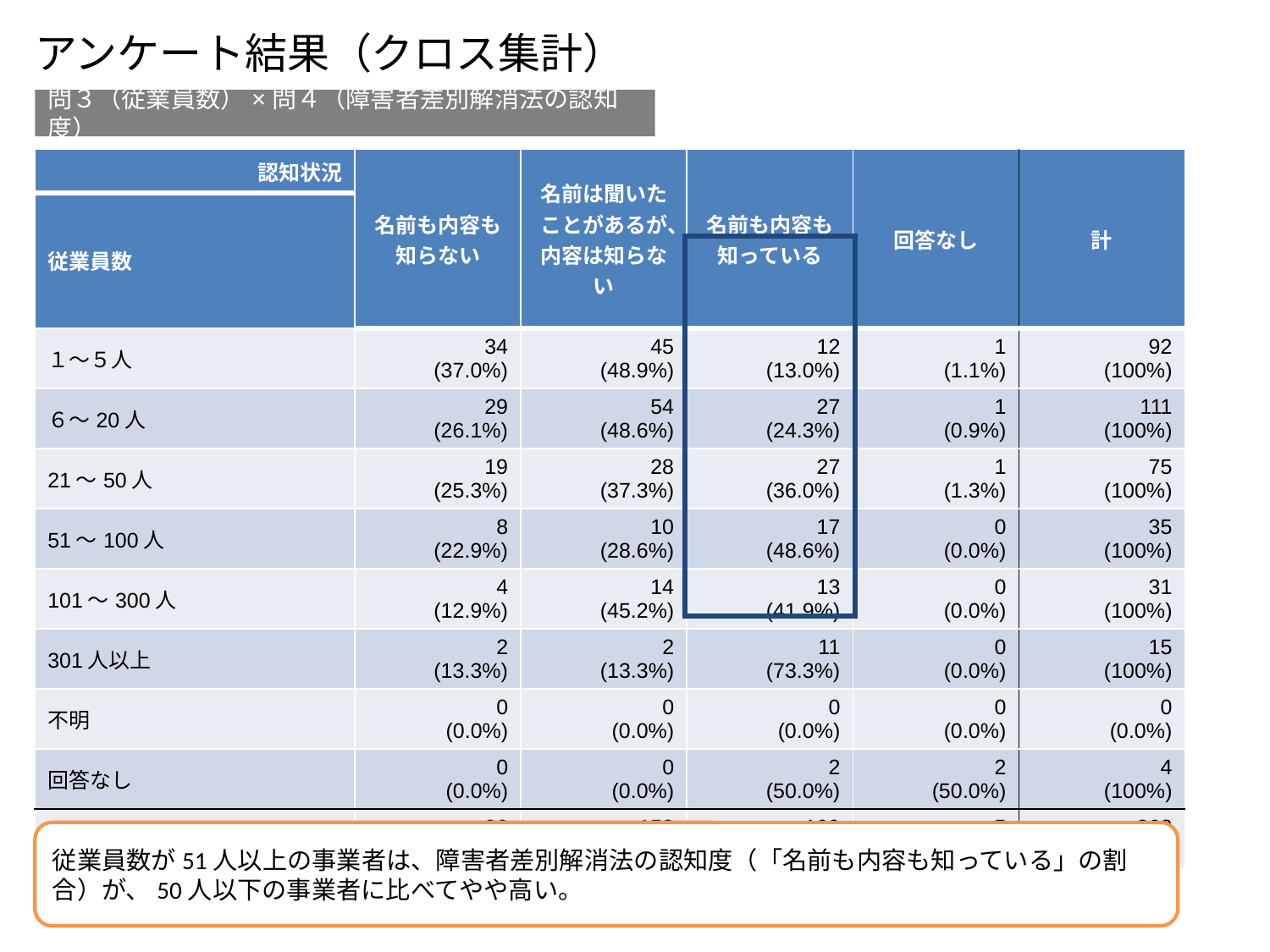

アンケート結果（クロス集計）

問３（従業員数）×問４（障害者差別解消法の認知度）
| 認知状況 | 名前も内容も 知らない | 名前は聞いたことがあるが、内容は知らない | 名前も内容も知っている | 回答なし | 計 |
| --- | --- | --- | --- | --- | --- |
| 従業員数 |  |  |  |  |  |
| １～５人 | 34 (37.0%) | 45 (48.9%) | 12 (13.0%) | 1 (1.1%) | 92 (100%) |
| ６～20人 | 29 (26.1%) | 54 (48.6%) | 27 (24.3%) | 1 (0.9%) | 111 (100%) |
| 21～50人 | 19 (25.3%) | 28 (37.3%) | 27 (36.0%) | 1 (1.3%) | 75 (100%) |
| 51～100人 | 8 (22.9%) | 10 (28.6%) | 17 (48.6%) | 0 (0.0%) | 35 (100%) |
| 101～300人 | 4 (12.9%) | 14 (45.2%) | 13 (41.9%) | 0 (0.0%) | 31 (100%) |
| 301人以上 | 2 (13.3%) | 2 (13.3%) | 11 (73.3%) | 0 (0.0%) | 15 (100%) |
| 不明 | 0 (0.0%) | 0 (0.0%) | 0 (0.0%) | 0 (0.0%) | 0 (0.0%) |
| 回答なし | 0 (0.0%) | 0 (0.0%) | 2 (50.0%) | 2 (50.0%) | 4 (100%) |
| 計 | 96 (26.4%) | 153 (42.1%) | 109 (30.0%) | 5 (1.4%) | 363 (100%) |
|  |
| --- |
従業員数が51人以上の事業者は、障害者差別解消法の認知度（「名前も内容も知っている」の割合）が、50人以下の事業者に比べてやや高い。